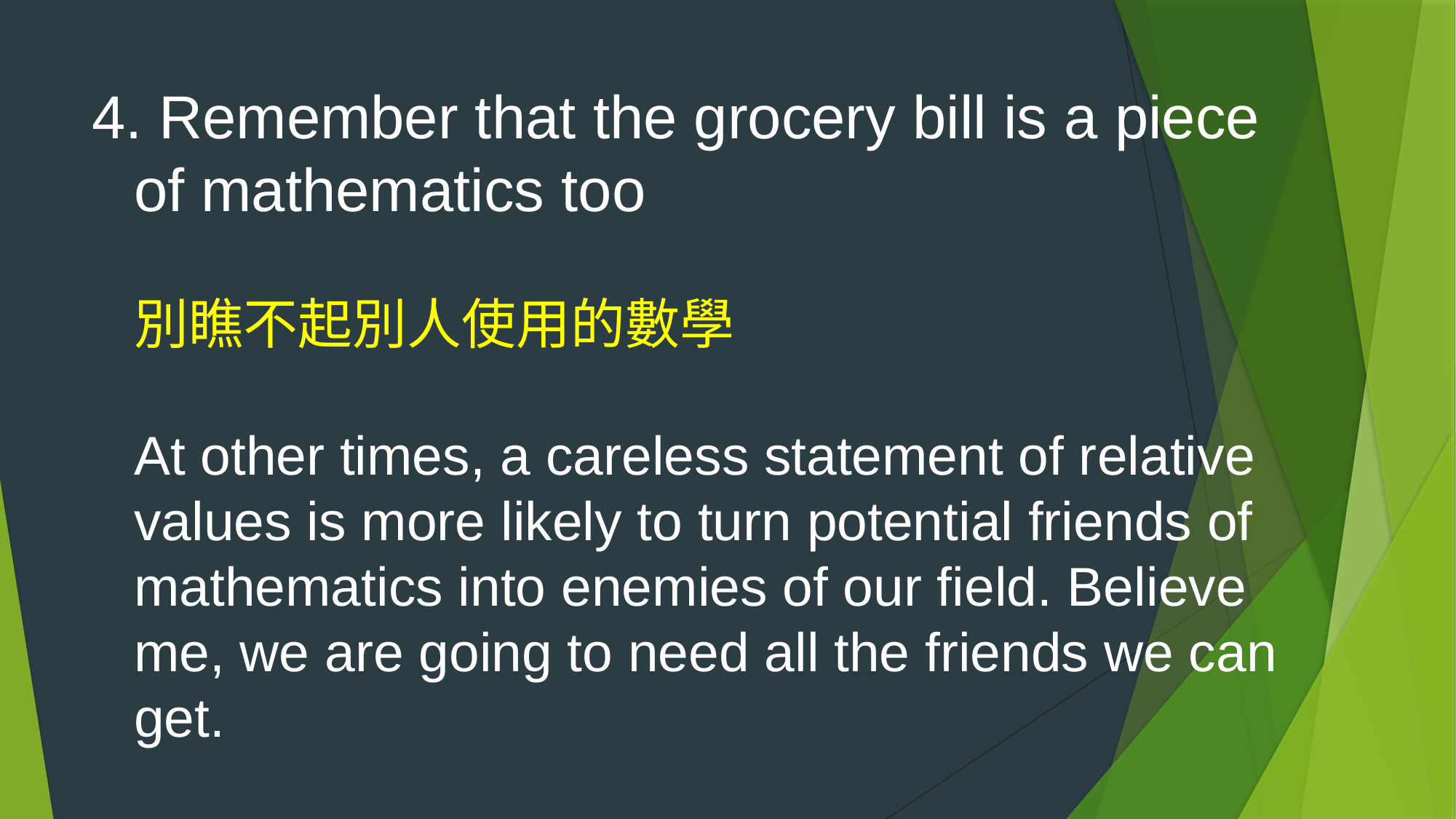

# 4. Remember that the grocery bill is a piece of mathematics too 別瞧不起別人使用的數學 At other times, a careless statement of relative values is more likely to turn potential friends of mathematics into enemies of our field. Believe me, we are going to need all the friends we can get.